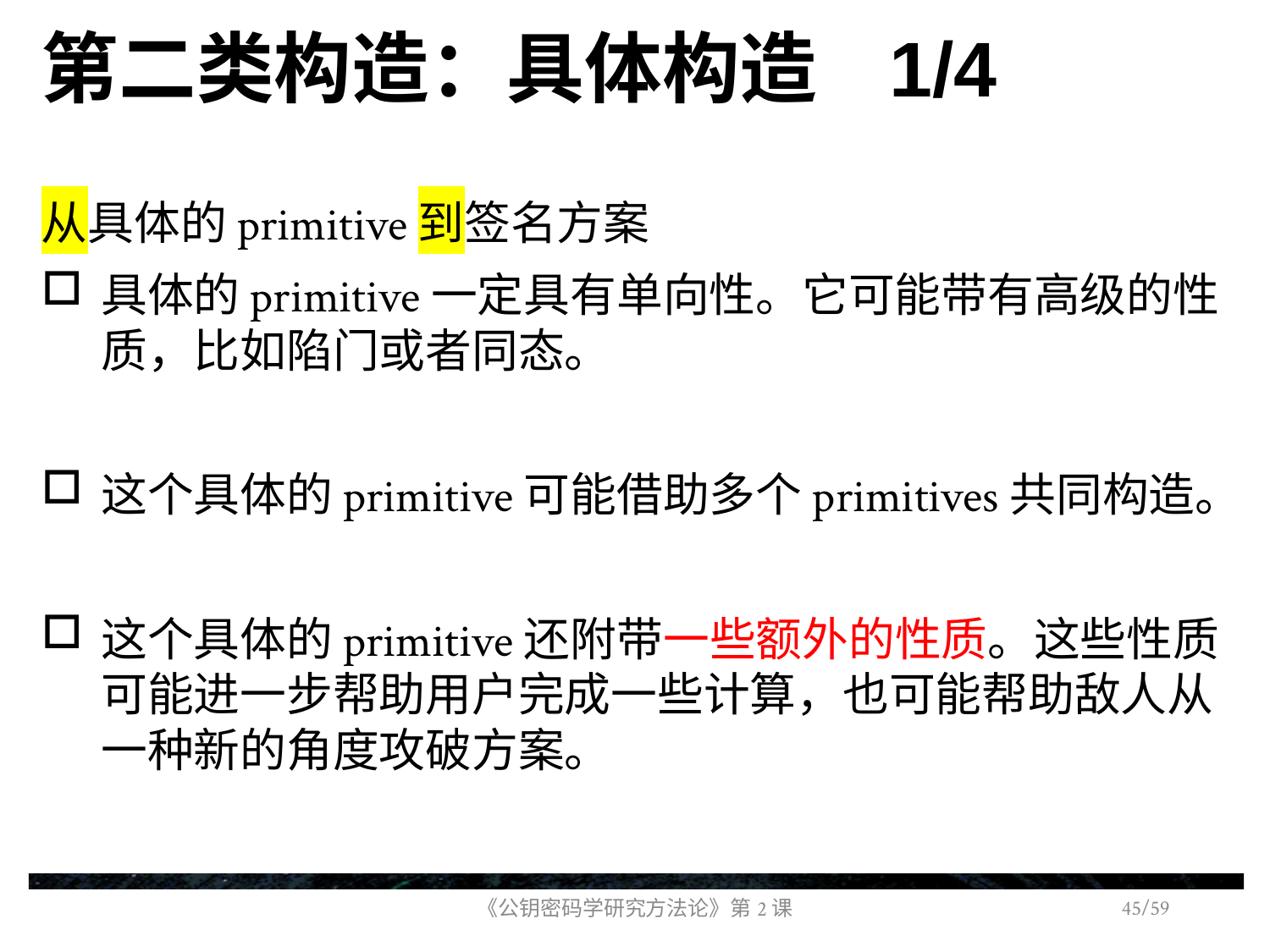

# 第二类构造：具体构造   1/4
从具体的primitive到签名方案
具体的primitive一定具有单向性。它可能带有高级的性质，比如陷门或者同态。

这个具体的primitive可能借助多个primitives共同构造。

这个具体的primitive还附带一些额外的性质。这些性质可能进一步帮助用户完成一些计算，也可能帮助敌人从一种新的角度攻破方案。
《公钥密码学研究方法论》第2课
45/59